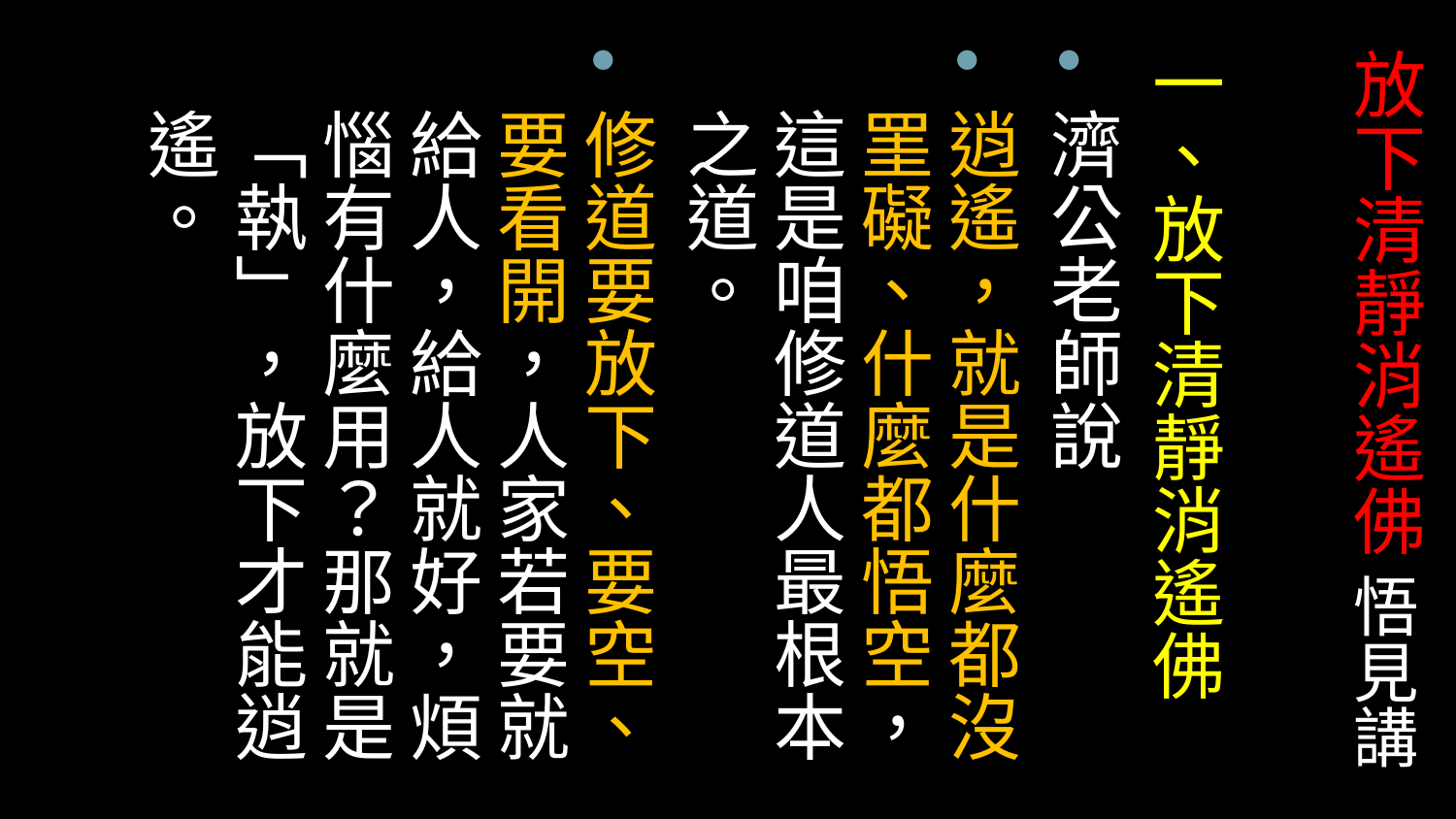

# 放下清靜消遙佛 悟見講
一、放下清靜消遙佛
濟公老師說
逍遙，就是什麼都沒罣礙、什麼都悟空，這是咱修道人最根本之道。
修道要放下、要空、要看開，人家若要就給人，給人就好，煩惱有什麼用？那就是「執」，放下才能逍遙。